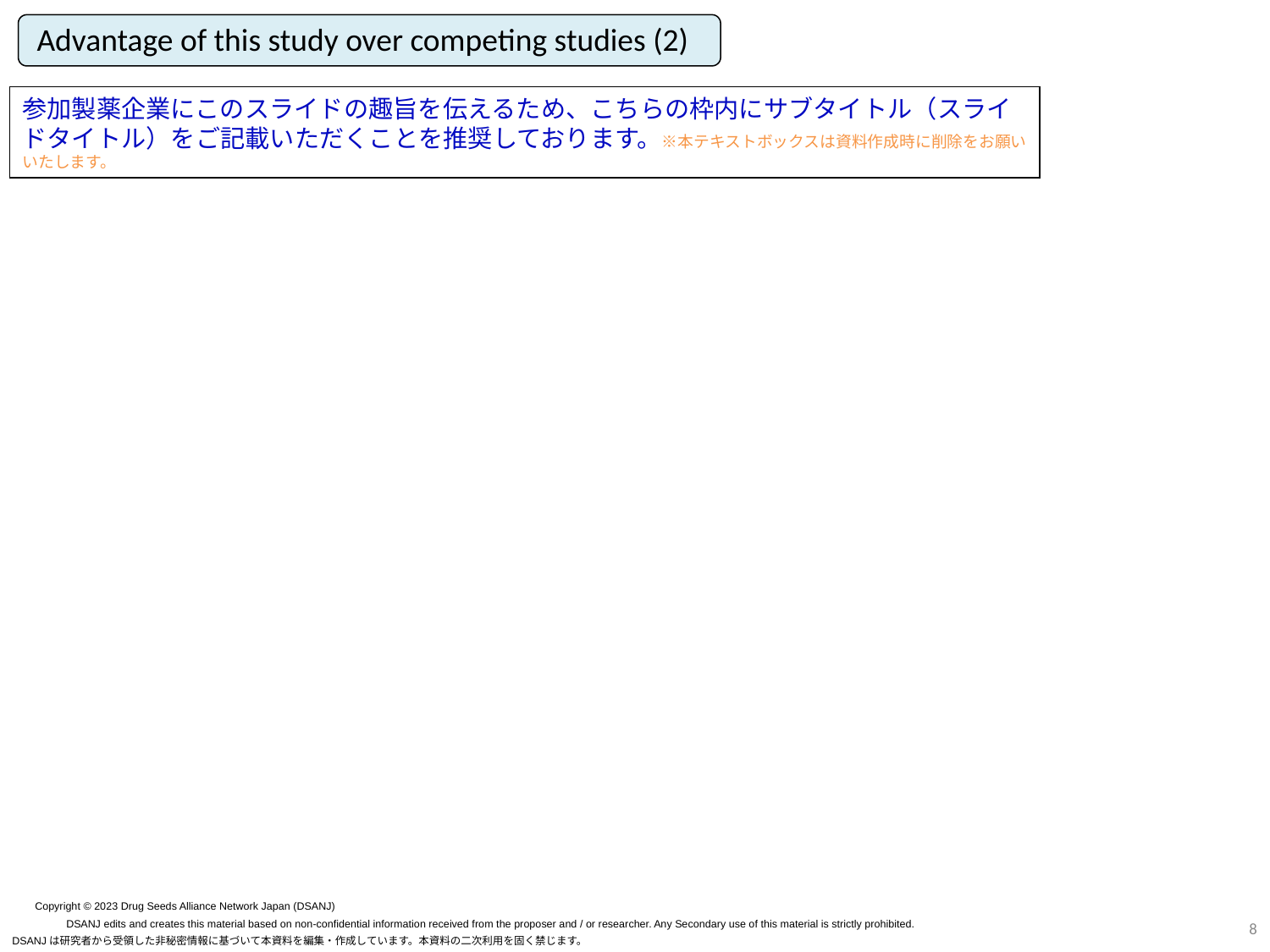

Advantage of this study over competing studies (2)

参加製薬企業にこのスライドの趣旨を伝えるため、こちらの枠内にサブタイトル（スライドタイトル）をご記載いただくことを推奨しております。※本テキストボックスは資料作成時に削除をお願いいたします。
Copyright © 2023 Drug Seeds Alliance Network Japan (DSANJ)
8
DSANJ edits and creates this material based on non-confidential information received from the proposer and / or researcher. Any Secondary use of this material is strictly prohibited.
DSANJは研究者から受領した非秘密情報に基づいて本資料を編集・作成しています。本資料の二次利用を固く禁じます。